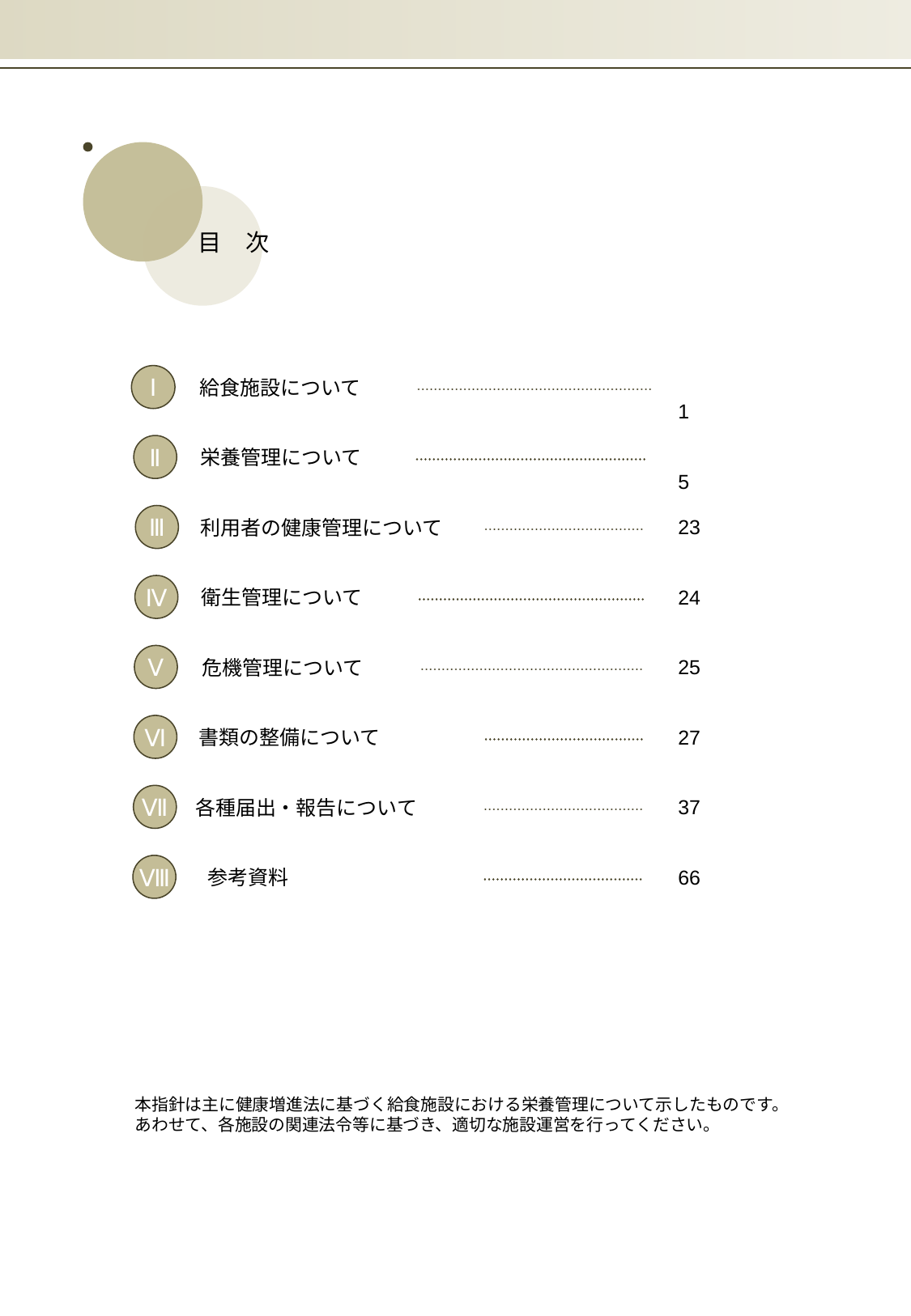

目　次
Ⅰ
給食施設について
　1
Ⅱ
栄養管理について
　5
Ⅲ
利用者の健康管理について
23
Ⅳ
衛生管理について
24
Ⅴ
危機管理について
25
Ⅵ
書類の整備について
27
Ⅶ
各種届出・報告について
37
Ⅷ
参考資料
66
本指針は主に健康増進法に基づく給食施設における栄養管理について示したものです。
あわせて、各施設の関連法令等に基づき、適切な施設運営を行ってください。